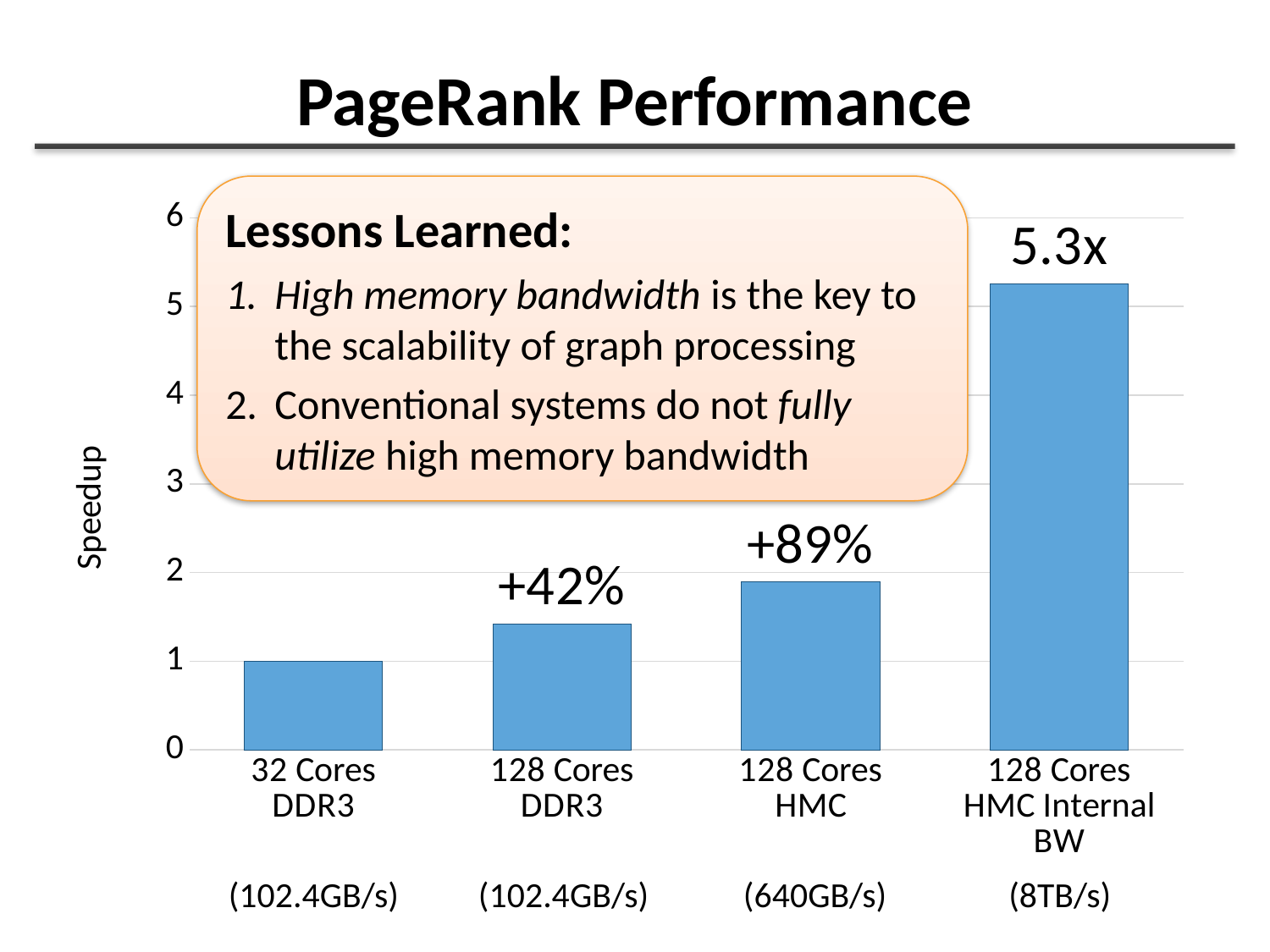

# PageRank Performance
Lessons Learned:
High memory bandwidth is the key to the scalability of graph processing
Conventional systems do not fully utilize high memory bandwidth

### Chart

| Category | 열3 |
|---|---|
| 32 Cores
DDR3 | 1.0 |
| 128 Cores
DDR3 | 1.420607344 |
| 128 Cores
HMC | 1.890736186 |
| 128 Cores
HMC Internal BW | 5.251729235 |
(102.4GB/s)
(102.4GB/s)
(640GB/s)
(8TB/s)